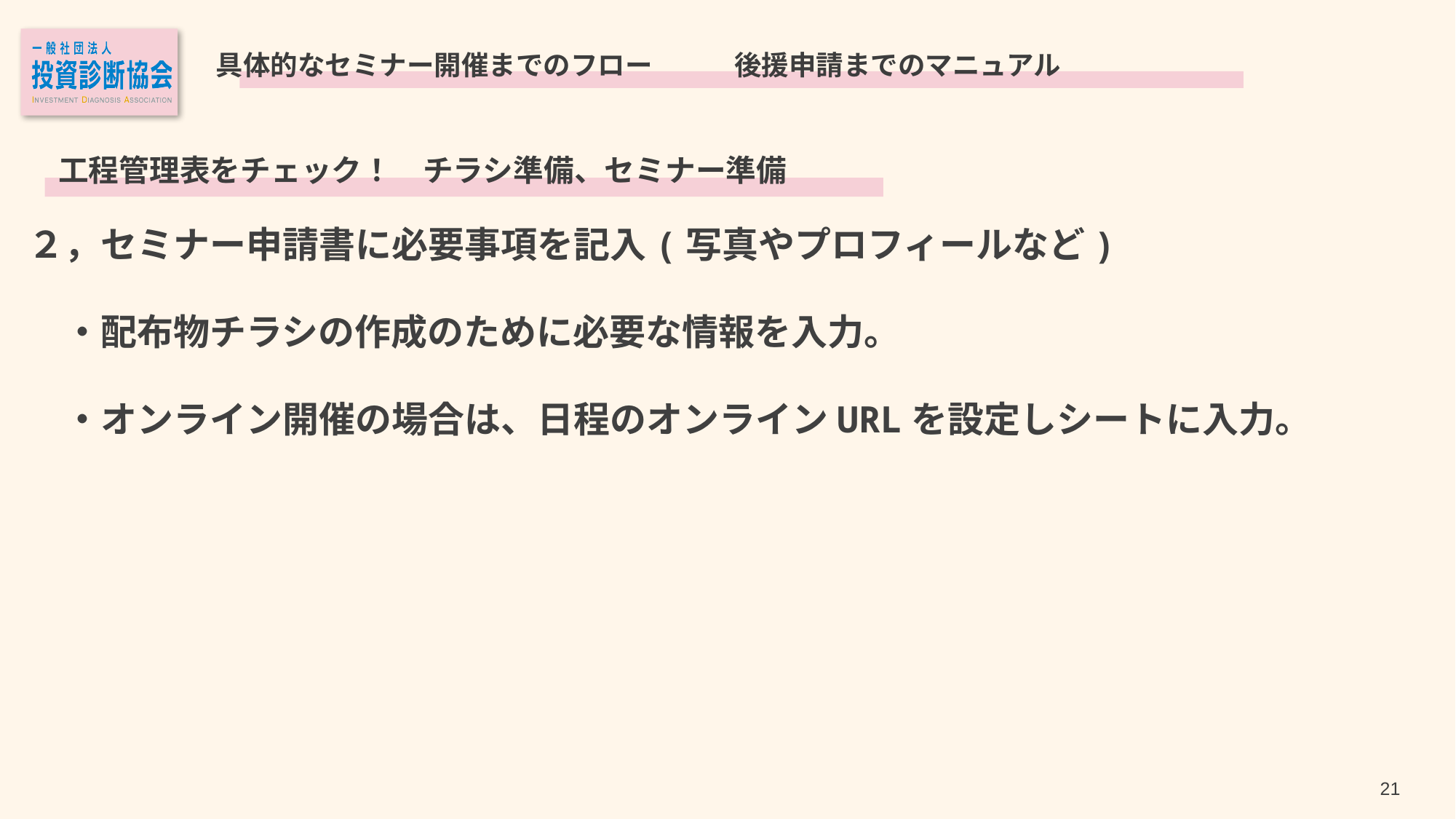

具体的なセミナー開催までのフロー　　　後援申請までのマニュアル

工程管理表をチェック！　チラシ準備、セミナー準備

２，セミナー申請書に必要事項を記入(写真やプロフィールなど)

　・配布物チラシの作成のために必要な情報を入力。

　・オンライン開催の場合は、日程のオンラインURLを設定しシートに入力。
21